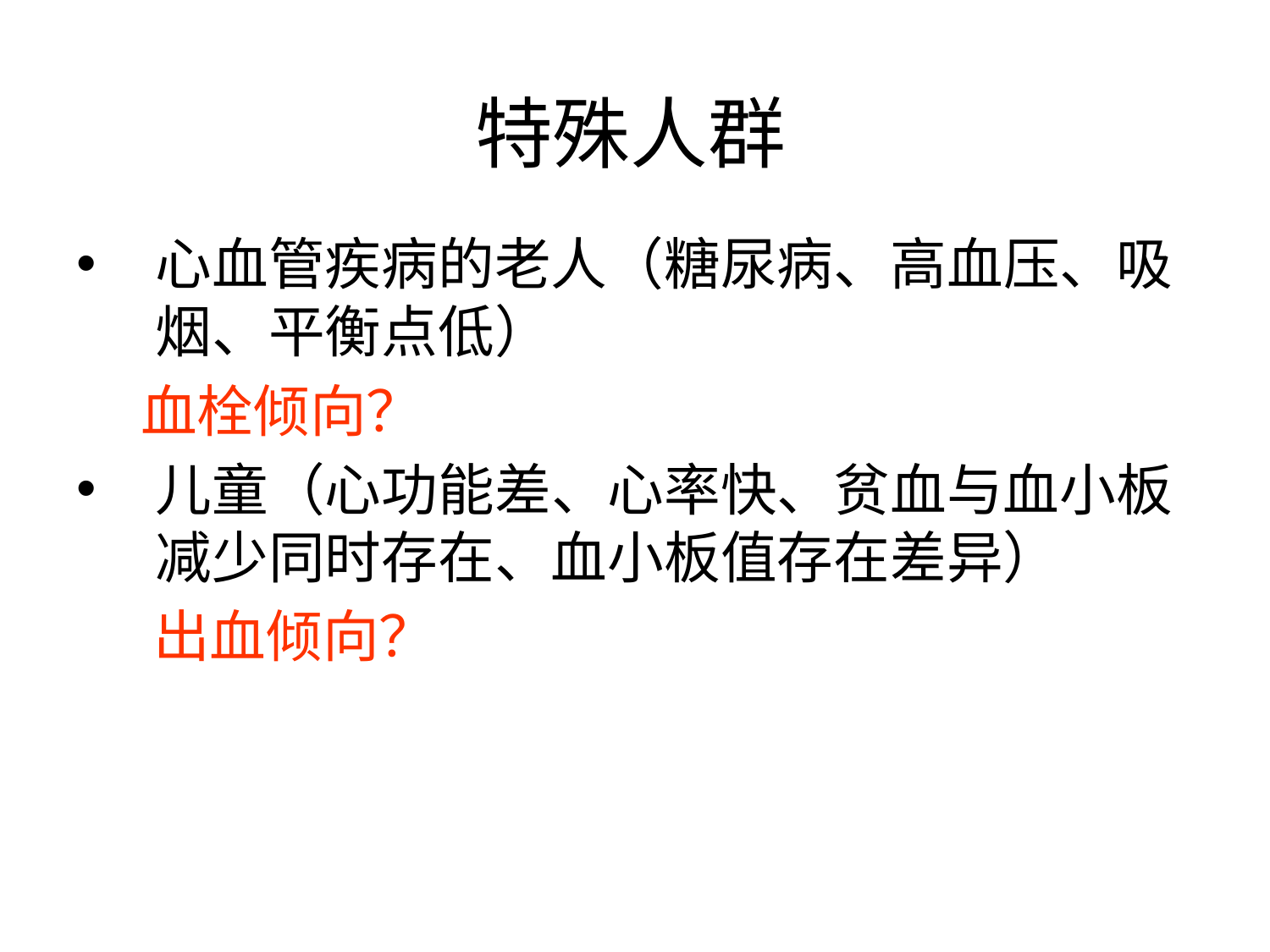

# 特殊人群
心血管疾病的老人（糖尿病、高血压、吸烟、平衡点低）
    血栓倾向？
儿童（心功能差、心率快、贫血与血小板减少同时存在、血小板值存在差异）
     出血倾向？